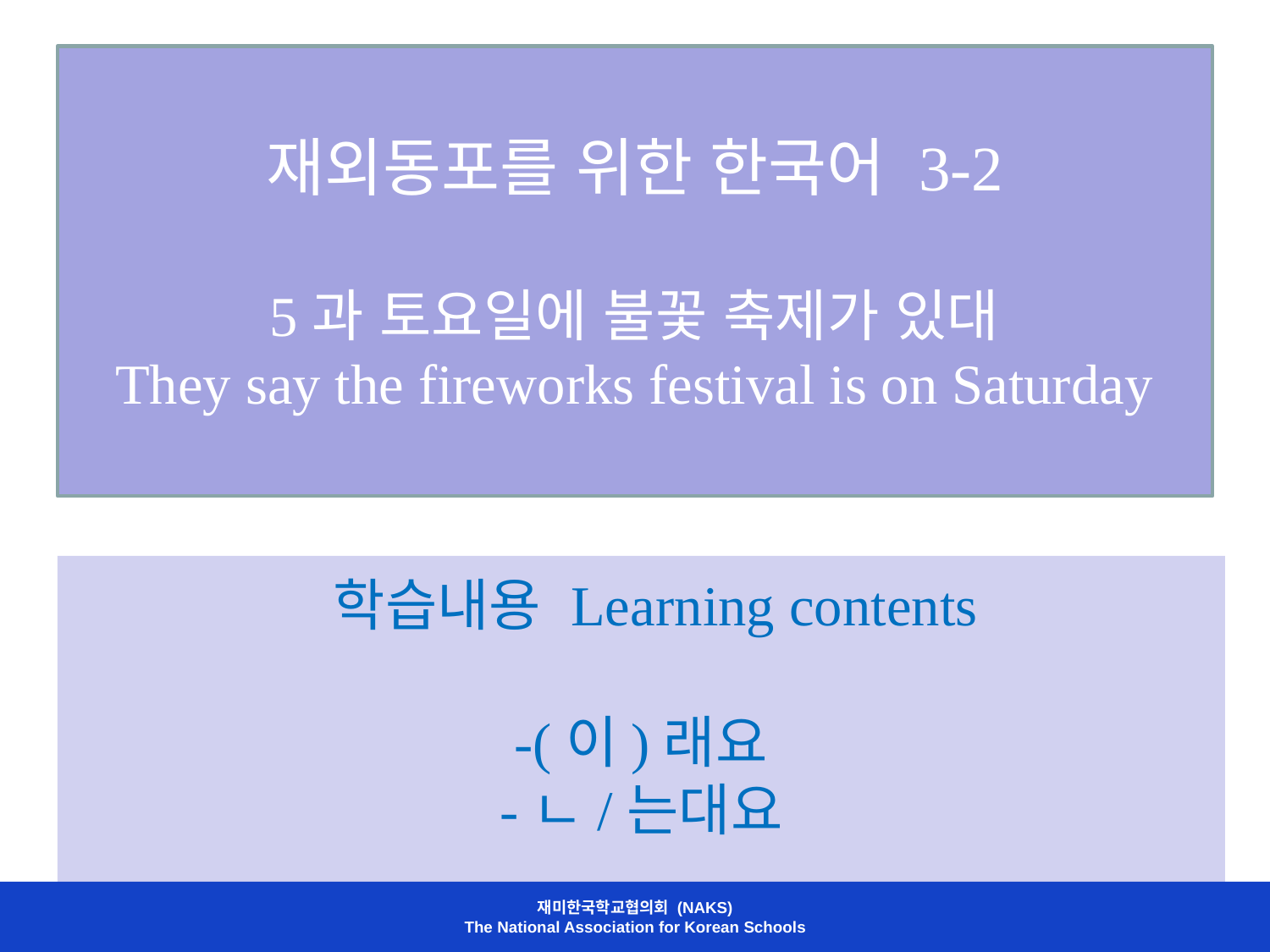

# 재외동포를 위한 한국어 3-2 5과 토요일에 불꽃 축제가 있대 They say the fireworks festival is on Saturday
 학습내용 Learning contents

-(이)래요
-ㄴ/는대요
재미한국학교협의회 (NAKS)
The National Association for Korean Schools